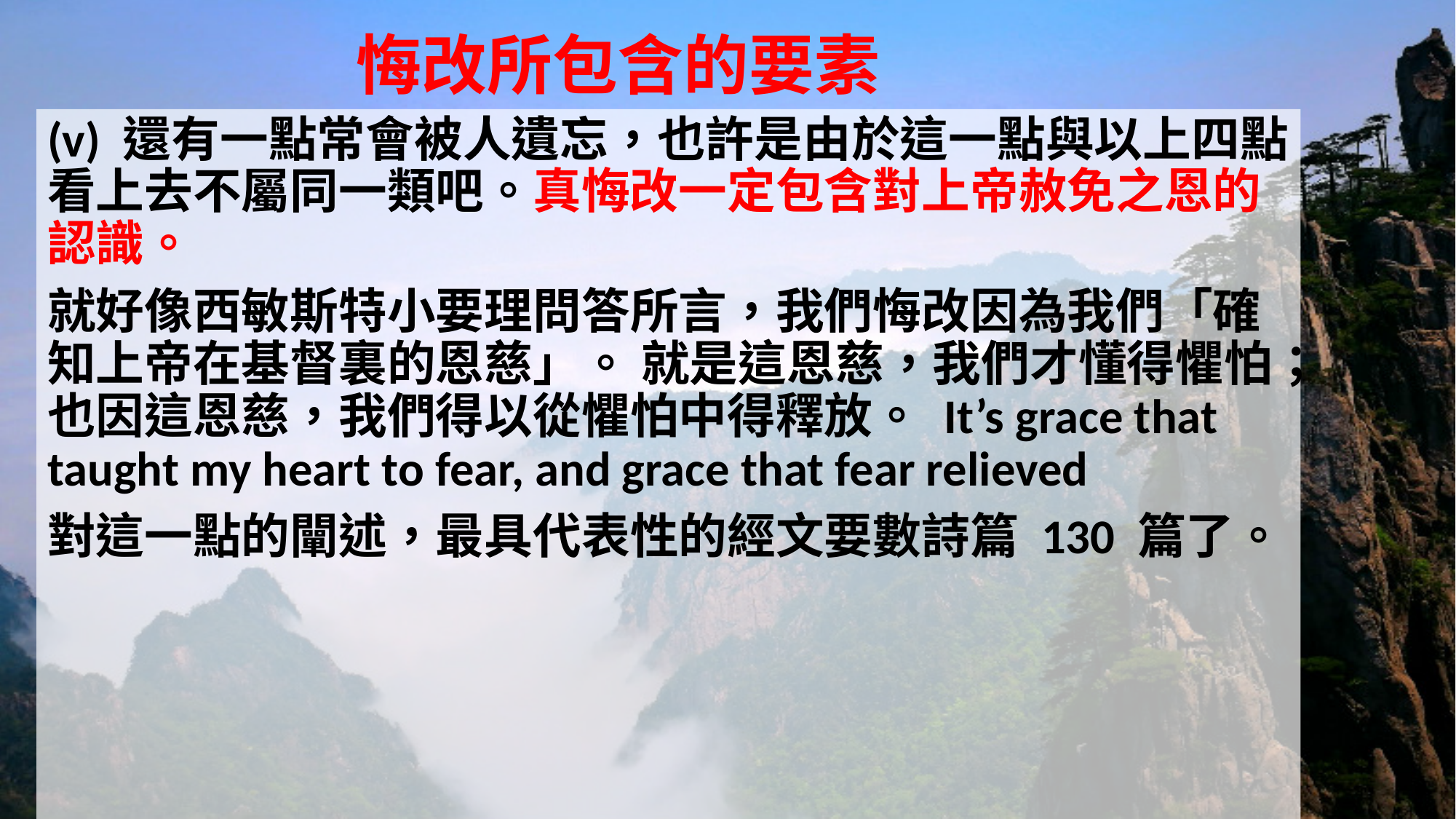

# 悔改所包含的要素
(v) 還有一點常會被人遺忘，也許是由於這一點與以上四點看上去不屬同一類吧。真悔改一定包含對上帝赦免之恩的認識。
就好像西敏斯特小要理問答所言，我們悔改因為我們「確知上帝在基督裏的恩慈」。 就是這恩慈，我們才懂得懼怕；也因這恩慈，我們得以從懼怕中得釋放。 It’s grace that taught my heart to fear, and grace that fear relieved
對這一點的闡述，最具代表性的經文要數詩篇 130 篇了。